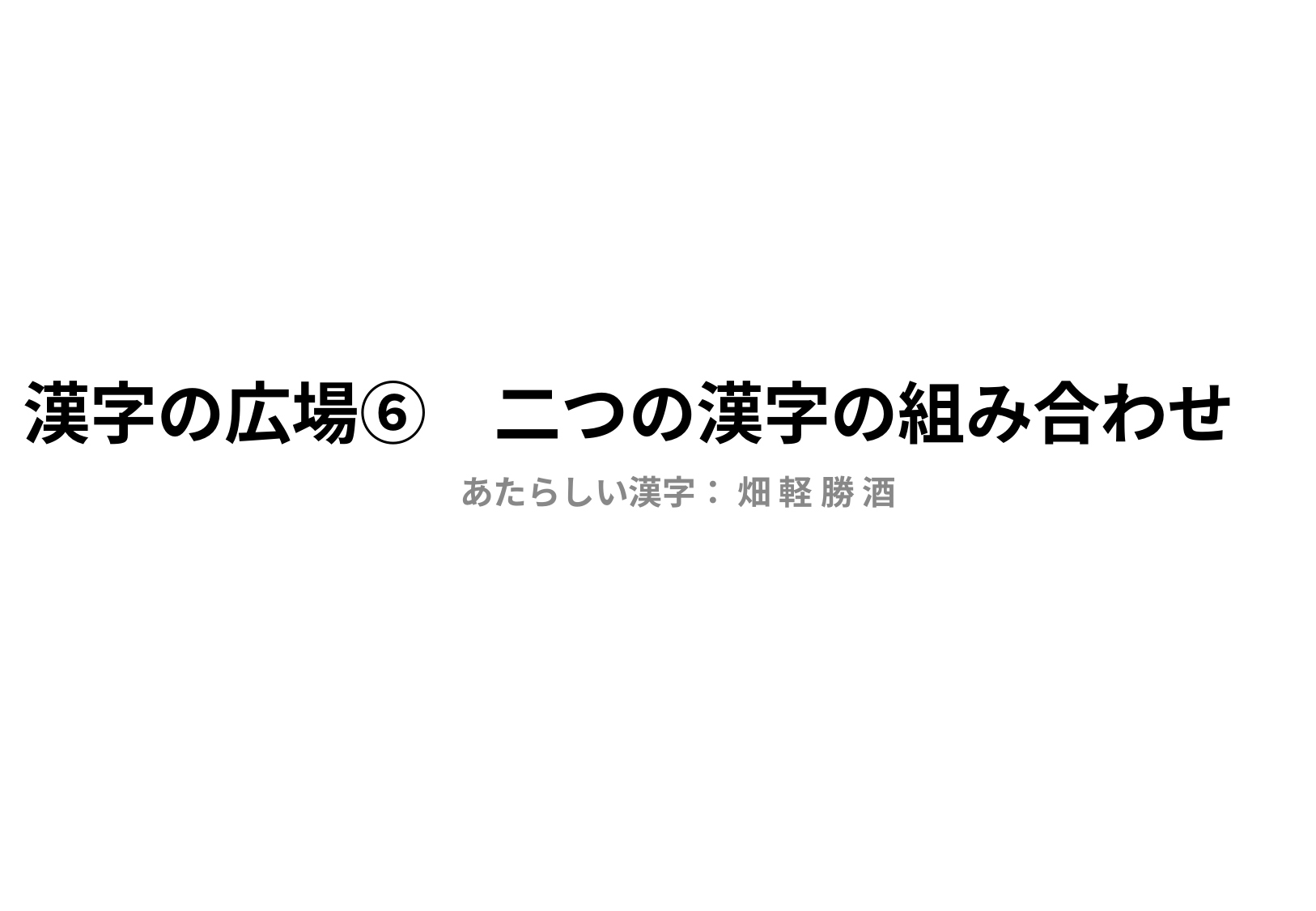

# 漢字の広場⑥　二つの漢字の組み合わせ
あたらしい漢字： 畑 軽 勝 酒